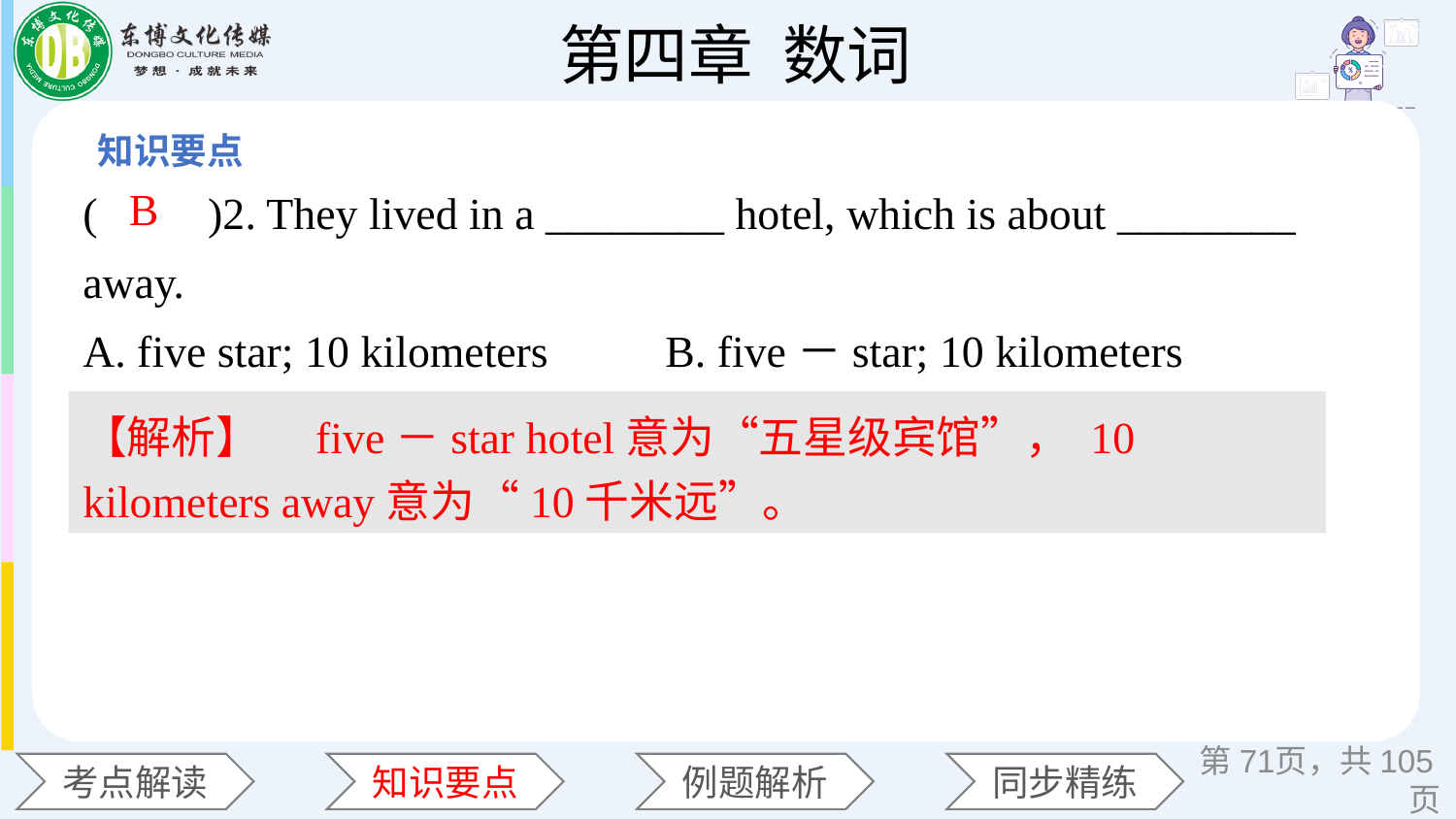

(　　)2. They lived in a ________ hotel, which is about ________ away.
A. five star; 10 kilometers    	B. five－star; 10 kilometers
C. five stars; 10－kilometer    	D. five－stars; 10－kilometers
B
【解析】　five－star hotel意为“五星级宾馆”， 10 kilometers away意为“10千米远”。
第71页，共105页